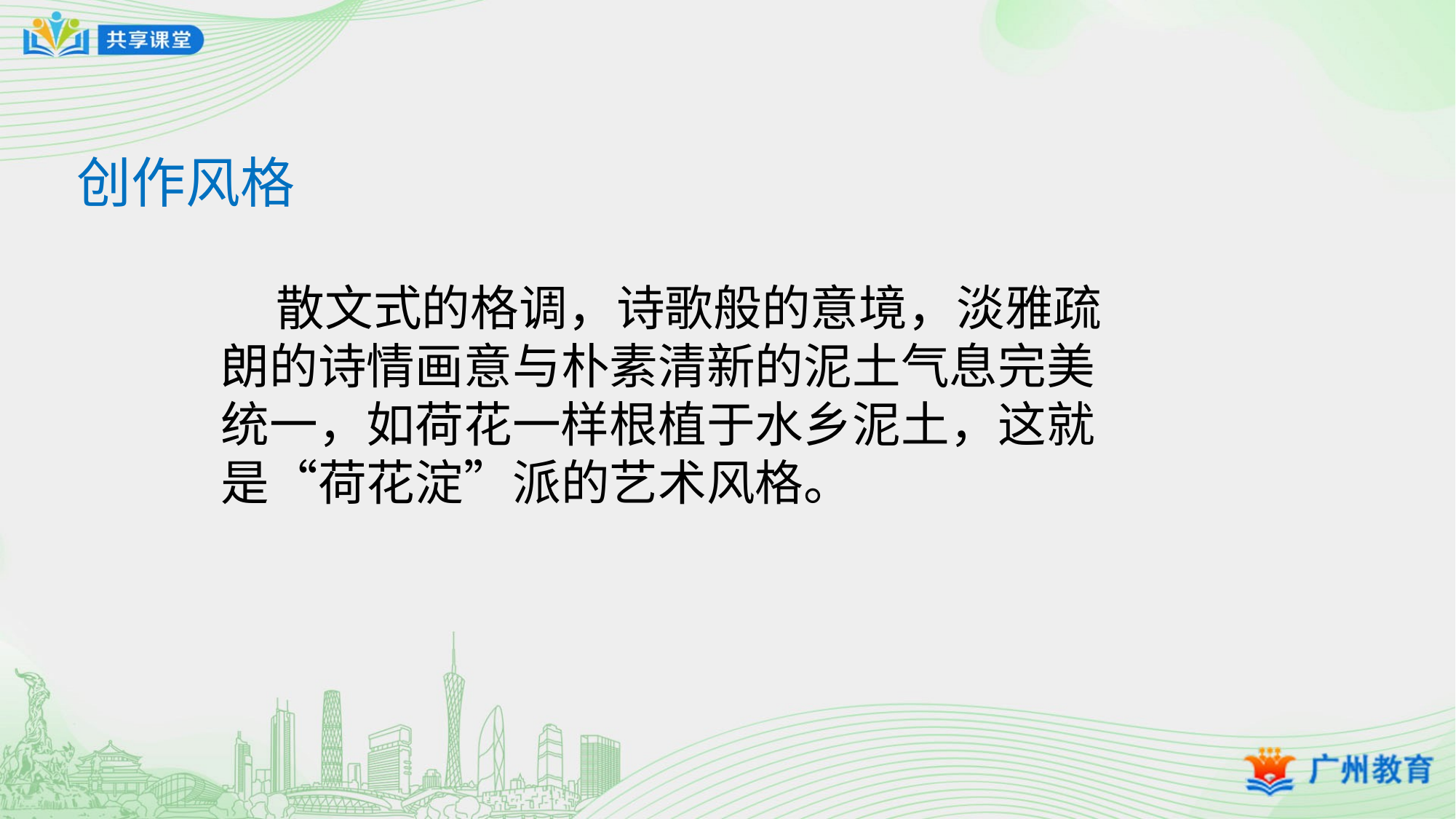

创作风格
    散文式的格调，诗歌般的意境，淡雅疏朗的诗情画意与朴素清新的泥土气息完美统一，如荷花一样根植于水乡泥土，这就是“荷花淀”派的艺术风格。